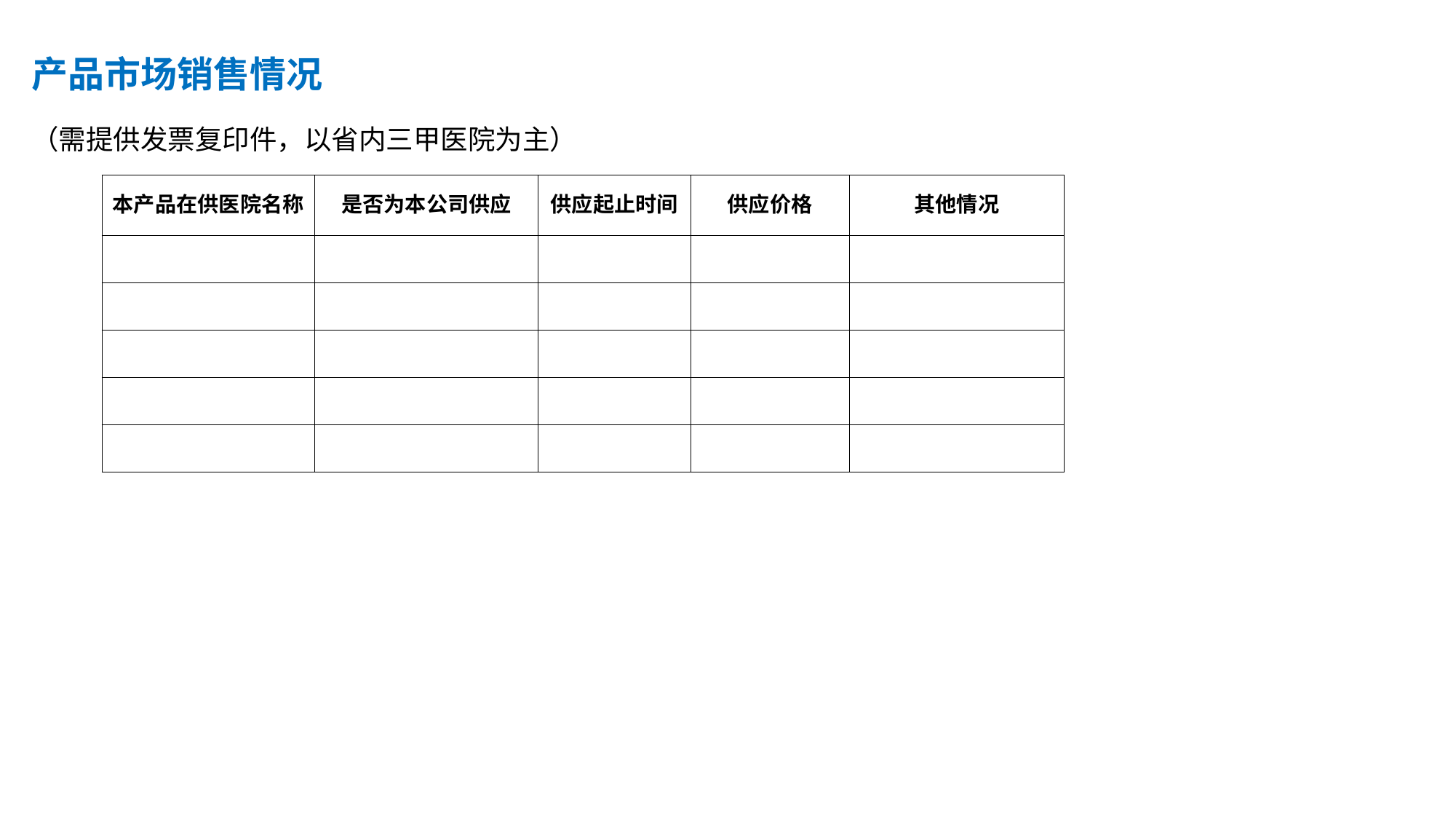

产品市场销售情况
（需提供发票复印件，以省内三甲医院为主）

| 本产品在供医院名称 | 是否为本公司供应 | 供应起止时间 | 供应价格 | 其他情况 |
| --- | --- | --- | --- | --- |
|  |  |  |  |  |
|  |  |  |  |  |
|  |  |  |  |  |
|  |  |  |  |  |
|  |  |  |  |  |